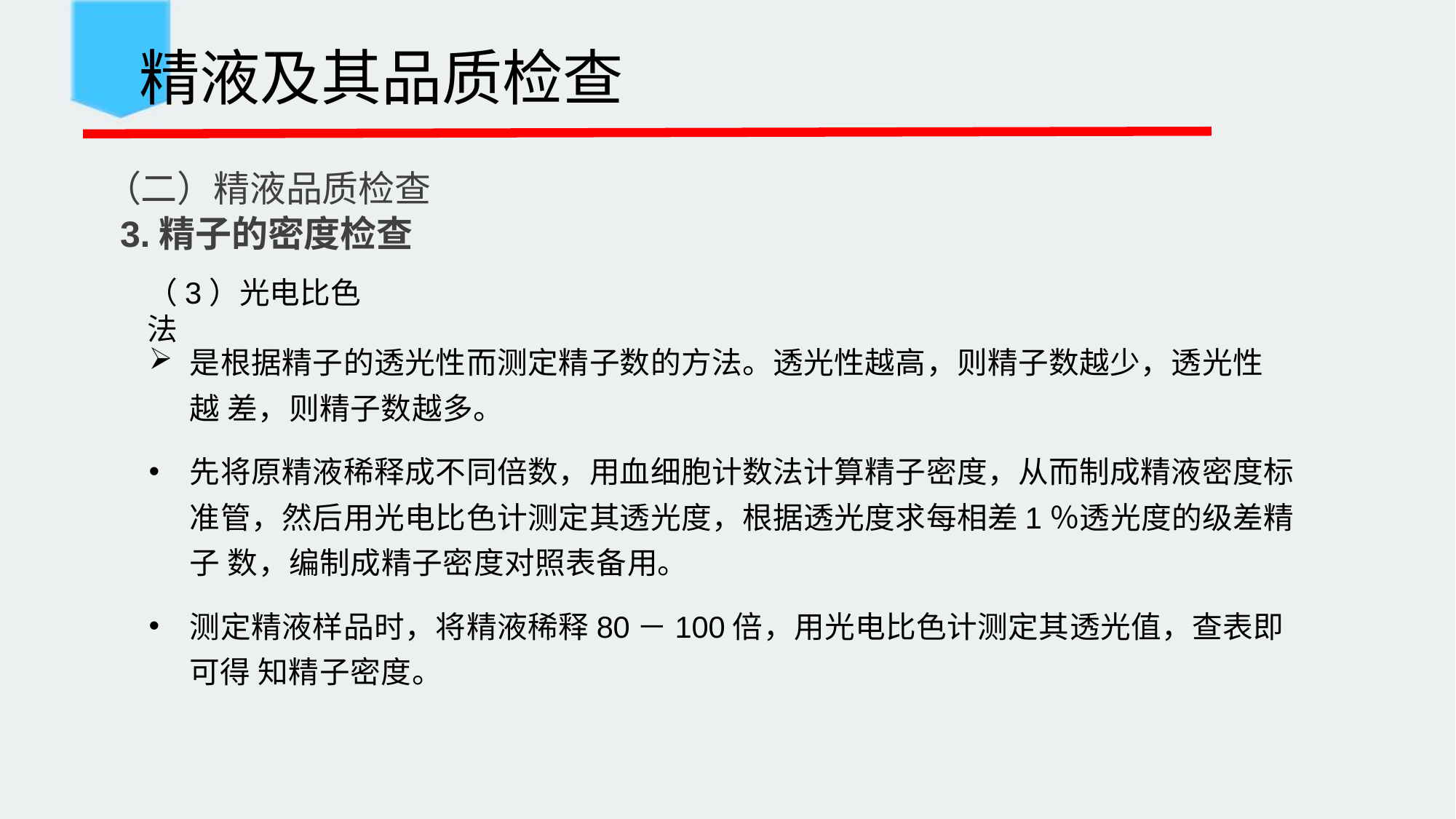

精液及其品质检查
  （二）精液品质检查
    3.精子的密度检查

（3）光电比色法
是根据精子的透光性而测定精子数的方法。透光性越高，则精子数越少，透光性越 差，则精子数越多。
先将原精液稀释成不同倍数，用血细胞计数法计算精子密度，从而制成精液密度标 准管，然后用光电比色计测定其透光度，根据透光度求每相差1％透光度的级差精子 数，编制成精子密度对照表备用。
测定精液样品时，将精液稀释80－100倍，用光电比色计测定其透光值，查表即可得 知精子密度。